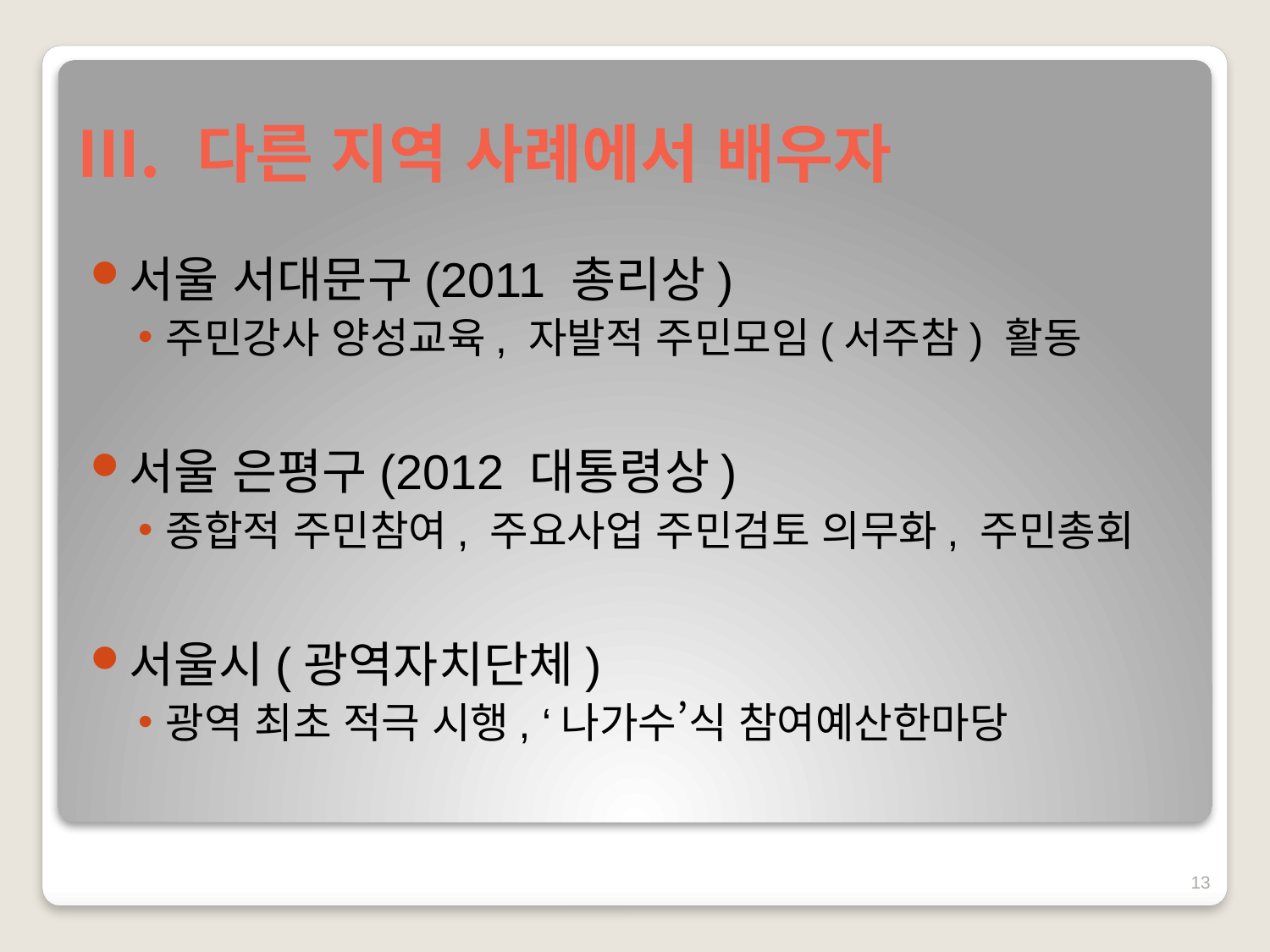

# 다른 지역 사례에서 배우자
서울 서대문구(2011 총리상)
주민강사 양성교육, 자발적 주민모임(서주참) 활동

서울 은평구(2012 대통령상)
종합적 주민참여, 주요사업 주민검토 의무화, 주민총회

서울시(광역자치단체)
광역 최초 적극 시행, ‘나가수’식 참여예산한마당
13